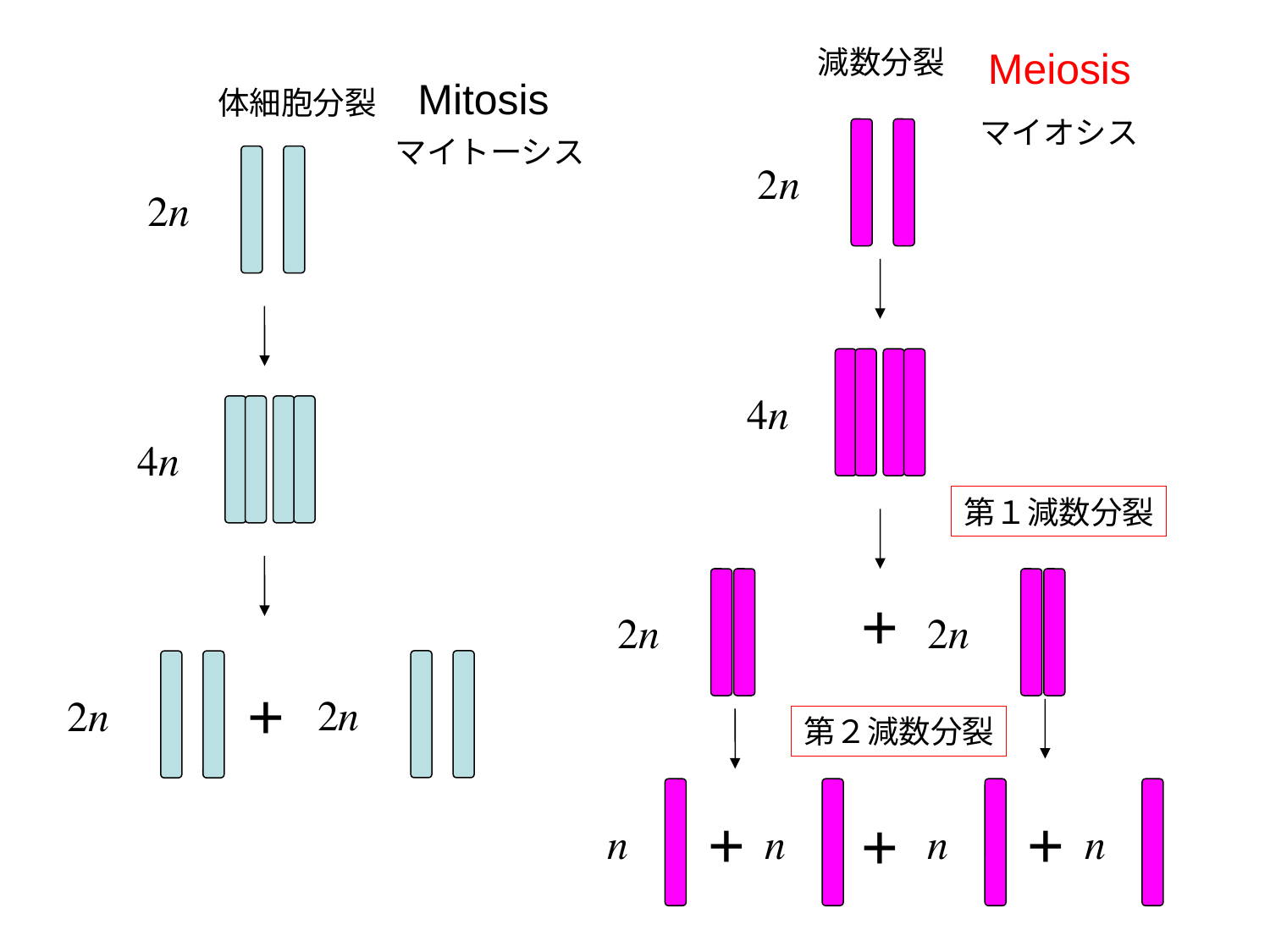

減数分裂
Meiosis
Mitosis
体細胞分裂
マイオシス

2n
マイトーシス

2n

4n

4n
第１減数分裂

2n

2n
+

2n

2n
+

第２減数分裂

n

n
+

n

n
+
+